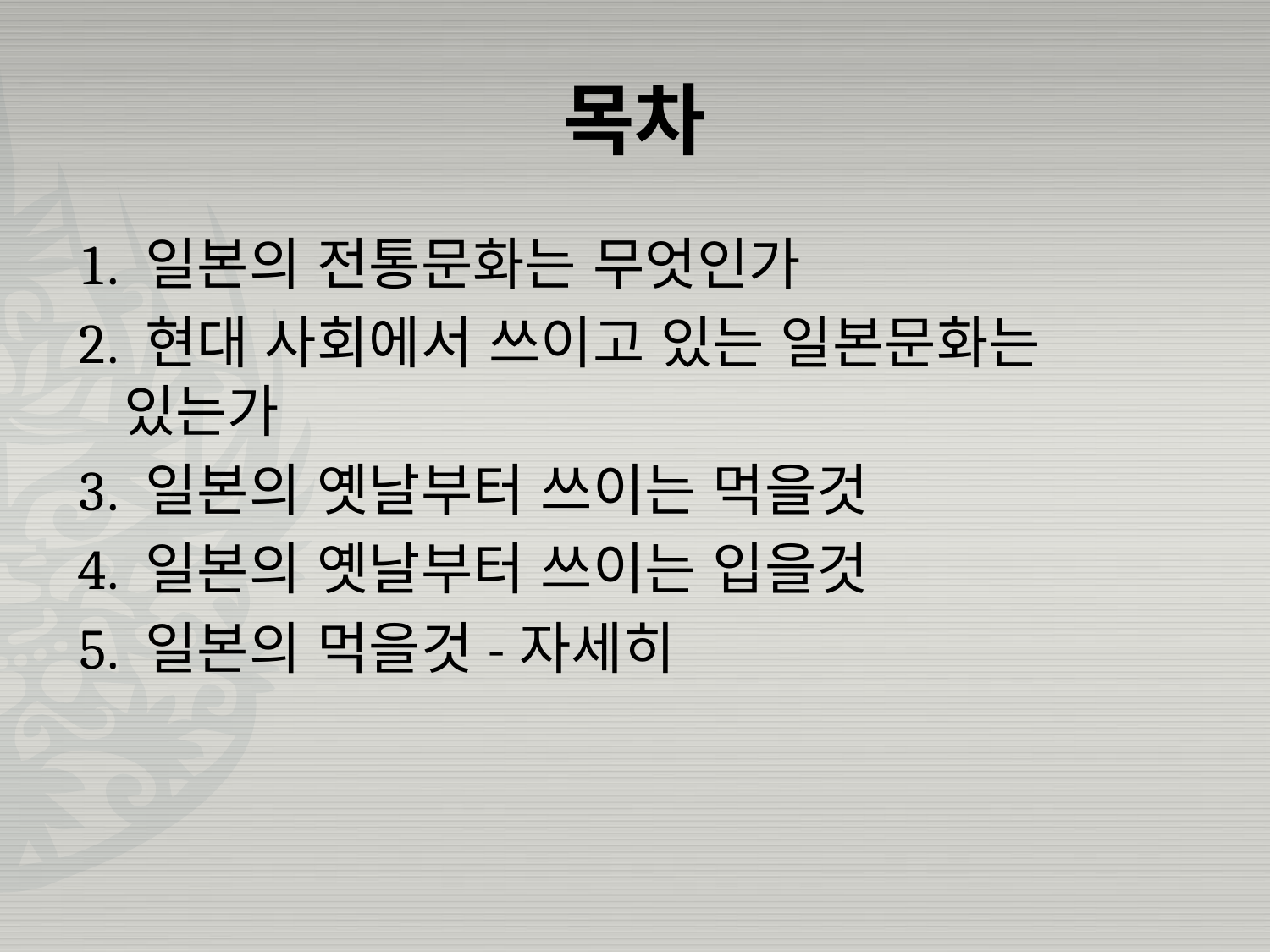

# 목차
1. 일본의 전통문화는 무엇인가
2. 현대 사회에서 쓰이고 있는 일본문화는 있는가
3. 일본의 옛날부터 쓰이는 먹을것
4. 일본의 옛날부터 쓰이는 입을것
5. 일본의 먹을것-자세히